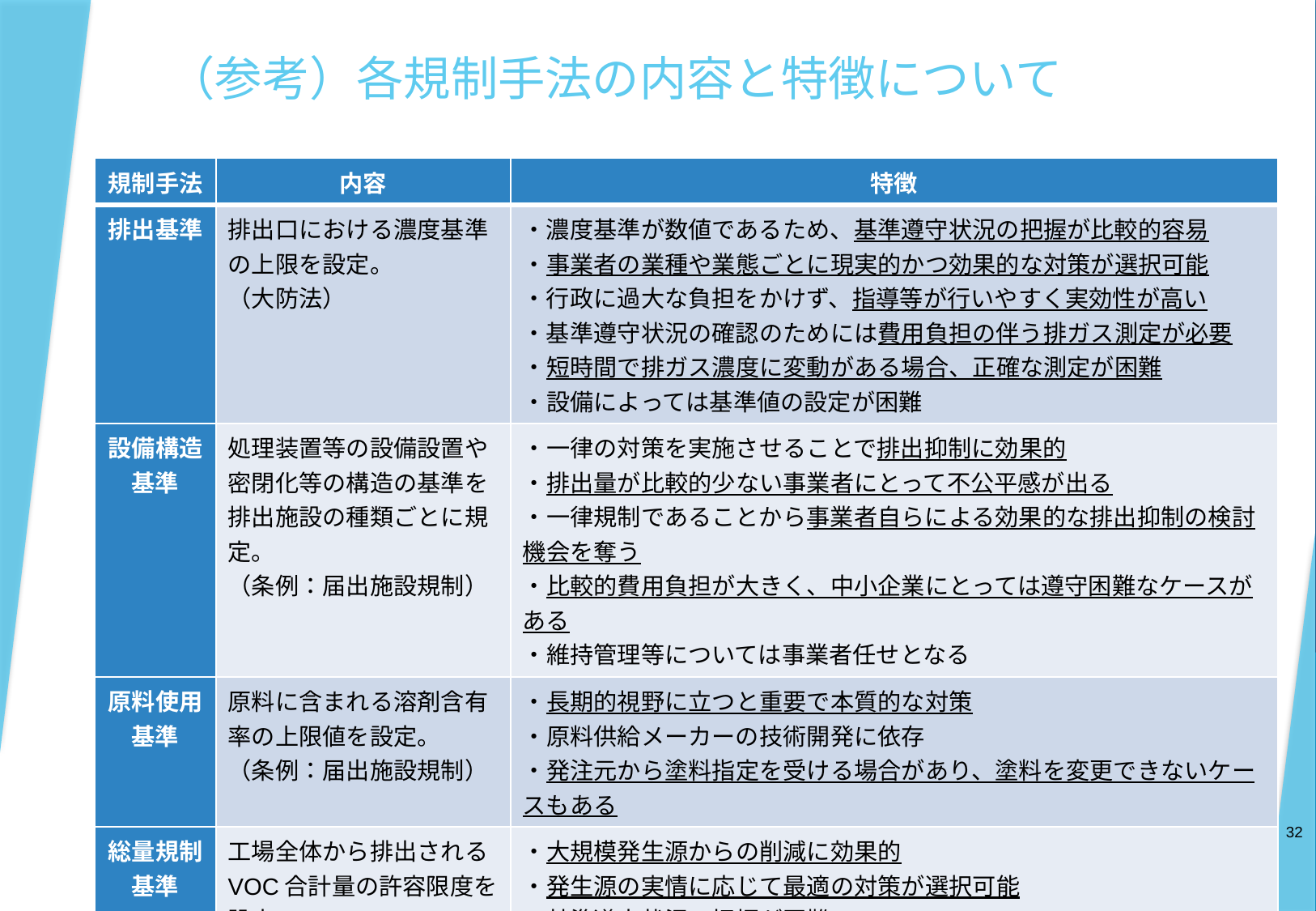

# （参考）各規制手法の内容と特徴について
| 規制手法 | 内容 | 特徴 |
| --- | --- | --- |
| 排出基準 | 排出口における濃度基準の上限を設定。 （大防法） | ・濃度基準が数値であるため、基準遵守状況の把握が比較的容易 ・事業者の業種や業態ごとに現実的かつ効果的な対策が選択可能 ・行政に過大な負担をかけず、指導等が行いやすく実効性が高い ・基準遵守状況の確認のためには費用負担の伴う排ガス測定が必要 ・短時間で排ガス濃度に変動がある場合、正確な測定が困難 ・設備によっては基準値の設定が困難 |
| 設備構造基準 | 処理装置等の設備設置や密閉化等の構造の基準を排出施設の種類ごとに規定。 （条例：届出施設規制） | ・一律の対策を実施させることで排出抑制に効果的 ・排出量が比較的少ない事業者にとって不公平感が出る ・一律規制であることから事業者自らによる効果的な排出抑制の検討機会を奪う ・比較的費用負担が大きく、中小企業にとっては遵守困難なケースがある ・維持管理等については事業者任せとなる |
| 原料使用基準 | 原料に含まれる溶剤含有率の上限値を設定。 （条例：届出施設規制） | ・長期的視野に立つと重要で本質的な対策 ・原料供給メーカーの技術開発に依存 ・発注元から塗料指定を受ける場合があり、塗料を変更できないケースもある |
| 総量規制基準 | 工場全体から排出されるVOC合計量の許容限度を設定。 （条例：届出工場規制） | ・大規模発生源からの削減に効果的 ・発生源の実情に応じて最適の対策が選択可能 ・基準遵守状況の把握が困難 ・工場全体からの排出量等を規模要件にしている場合、規制対象であるかすぐに把握することが困難 ・対策レベル（基準値）の設定が困難 |

32